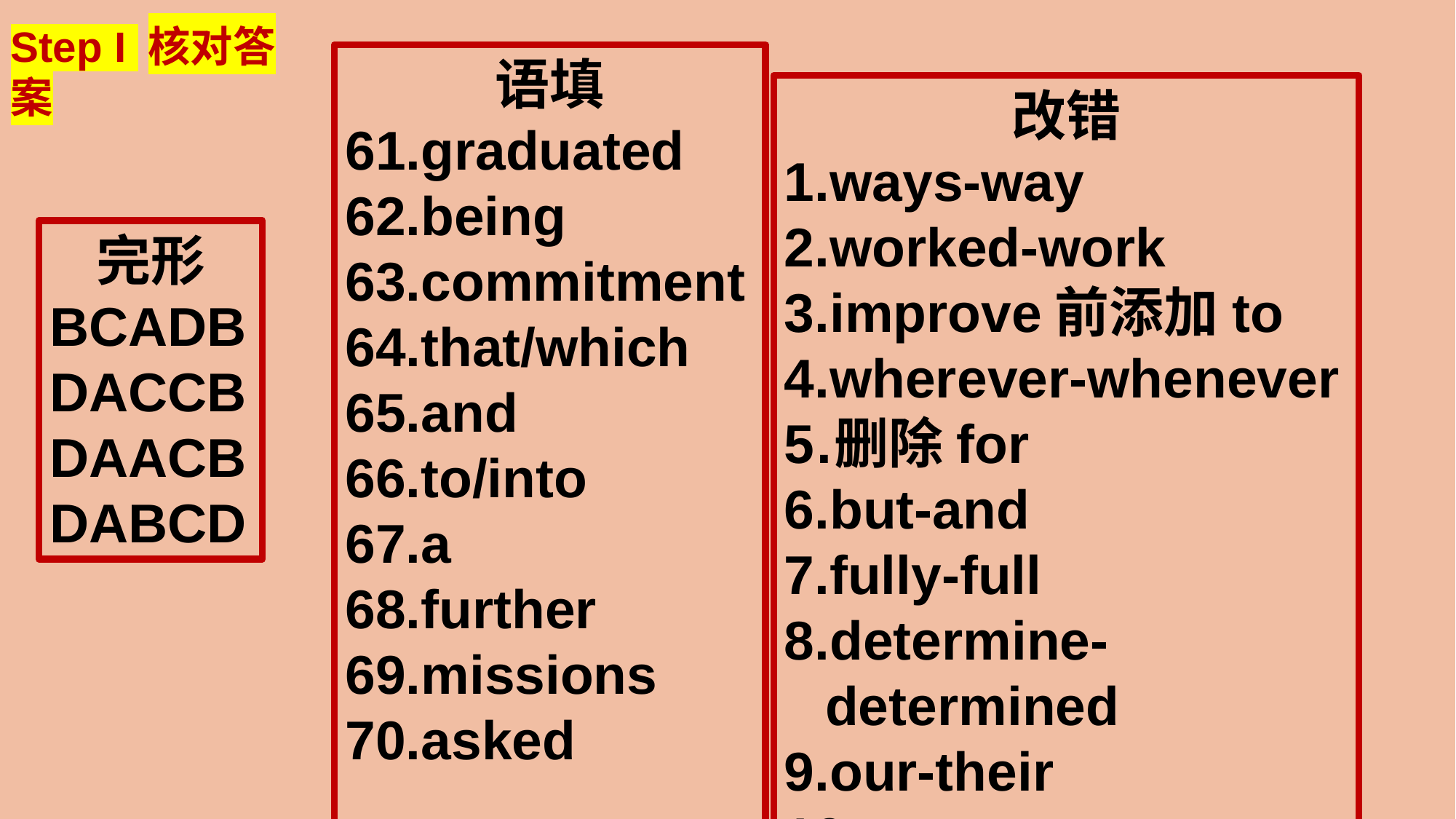

Step I 核对答案
语填
graduated
being
commitment
that/which
and
to/into
a
further
missions
asked

改错
ways-way
worked-work
improve前添加to
wherever-whenever
删除for
but-and
fully-full
determine-determined
our-their
an-a
完形
BCADB
DACCB
DAACB
DABCD